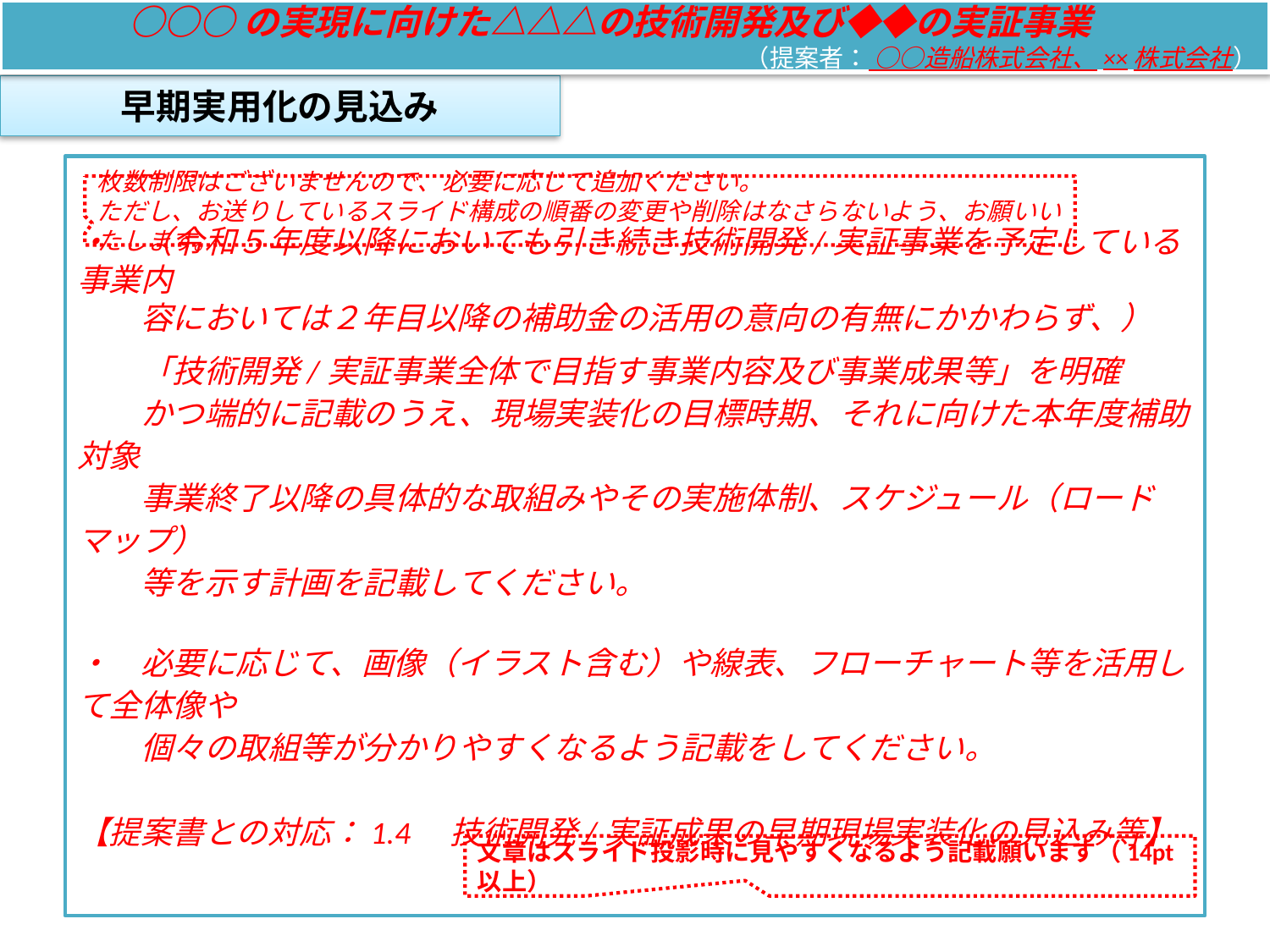

○○○の実現に向けた△△△の技術開発及び◆◆の実証事業
（提案者： ○○造船株式会社、××株式会社）
早期実用化の見込み

・　（令和５年度以降においても引き続き技術開発/実証事業を予定している事業内
　　容においては２年目以降の補助金の活用の意向の有無にかかわらず、）
　　「技術開発/実証事業全体で目指す事業内容及び事業成果等」を明確
　　かつ端的に記載のうえ、現場実装化の目標時期、それに向けた本年度補助対象
　　事業終了以降の具体的な取組みやその実施体制、スケジュール（ロードマップ）
　　等を示す計画を記載してください。

・　必要に応じて、画像（イラスト含む）や線表、フローチャート等を活用して全体像や
　　個々の取組等が分かりやすくなるよう記載をしてください。

【提案書との対応：1.4　技術開発/実証成果の早期現場実装化の見込み等】

枚数制限はございませんので、必要に応じて追加ください。
ただし、お送りしているスライド構成の順番の変更や削除はなさらないよう、お願いいたします。
文章はスライド投影時に見やすくなるよう記載願います（14pt以上）